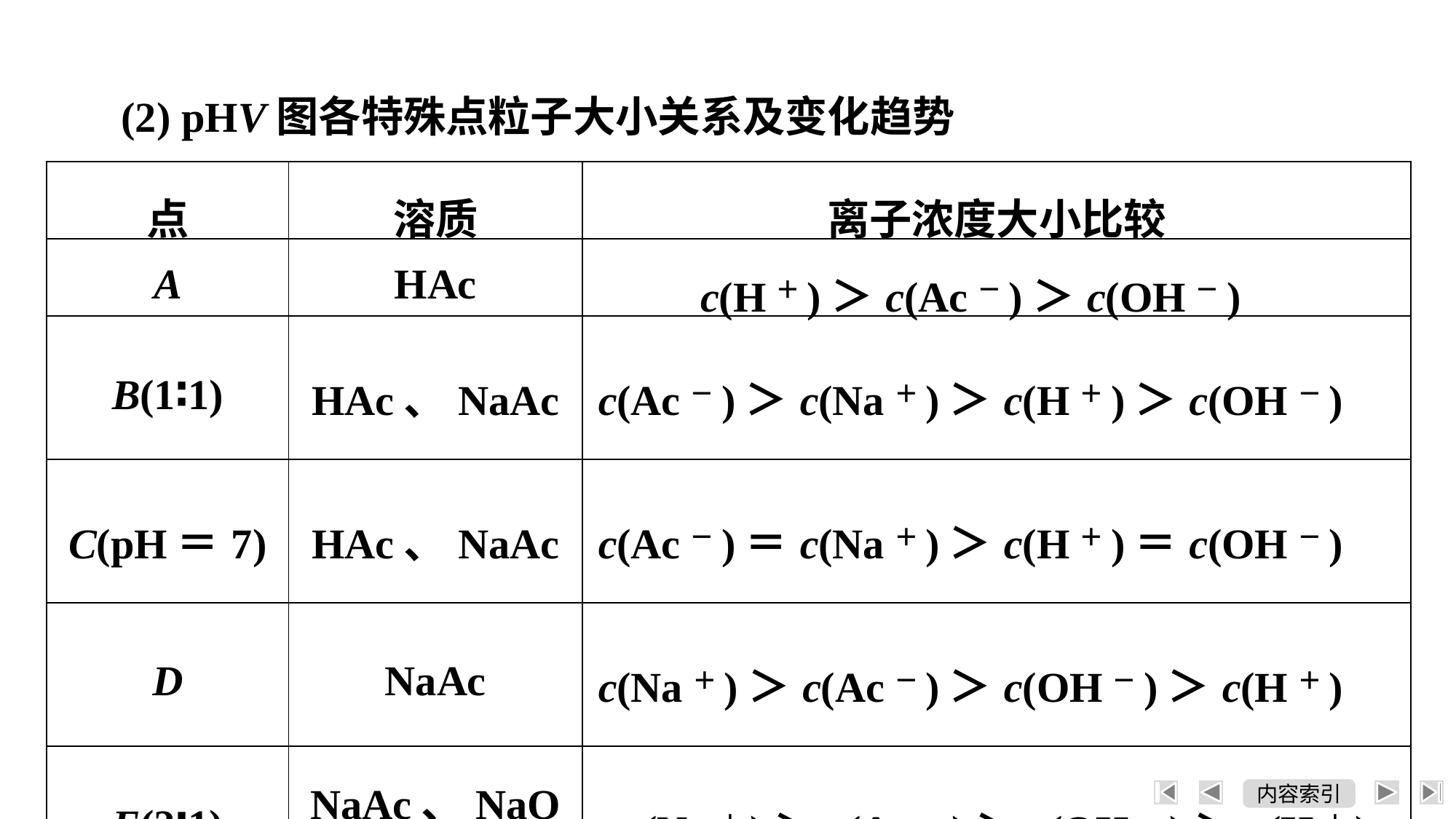

(2) pH­V图各特殊点粒子大小关系及变化趋势
| 点 | 溶质 | 离子浓度大小比较 |
| --- | --- | --- |
| A | HAc | c(H＋)＞c(Ac－)＞c(OH－) |
| B(1∶1) | HAc、NaAc | c(Ac－)＞c(Na＋)＞c(H＋)＞c(OH－) |
| C(pH＝7) | HAc、NaAc | c(Ac－)＝c(Na＋)＞c(H＋)＝c(OH－) |
| D | NaAc | c(Na＋)＞c(Ac－)＞c(OH－)＞c(H＋) |
| E(2∶1) | NaAc、NaOH | c(Na＋)＞c(Ac－)＞c(OH－)＞c(H＋) |
| F(1∶1) | NaAc、NaOH | c(Na＋)＞c(OH－)＞c(Ac－)＞c(H＋) |